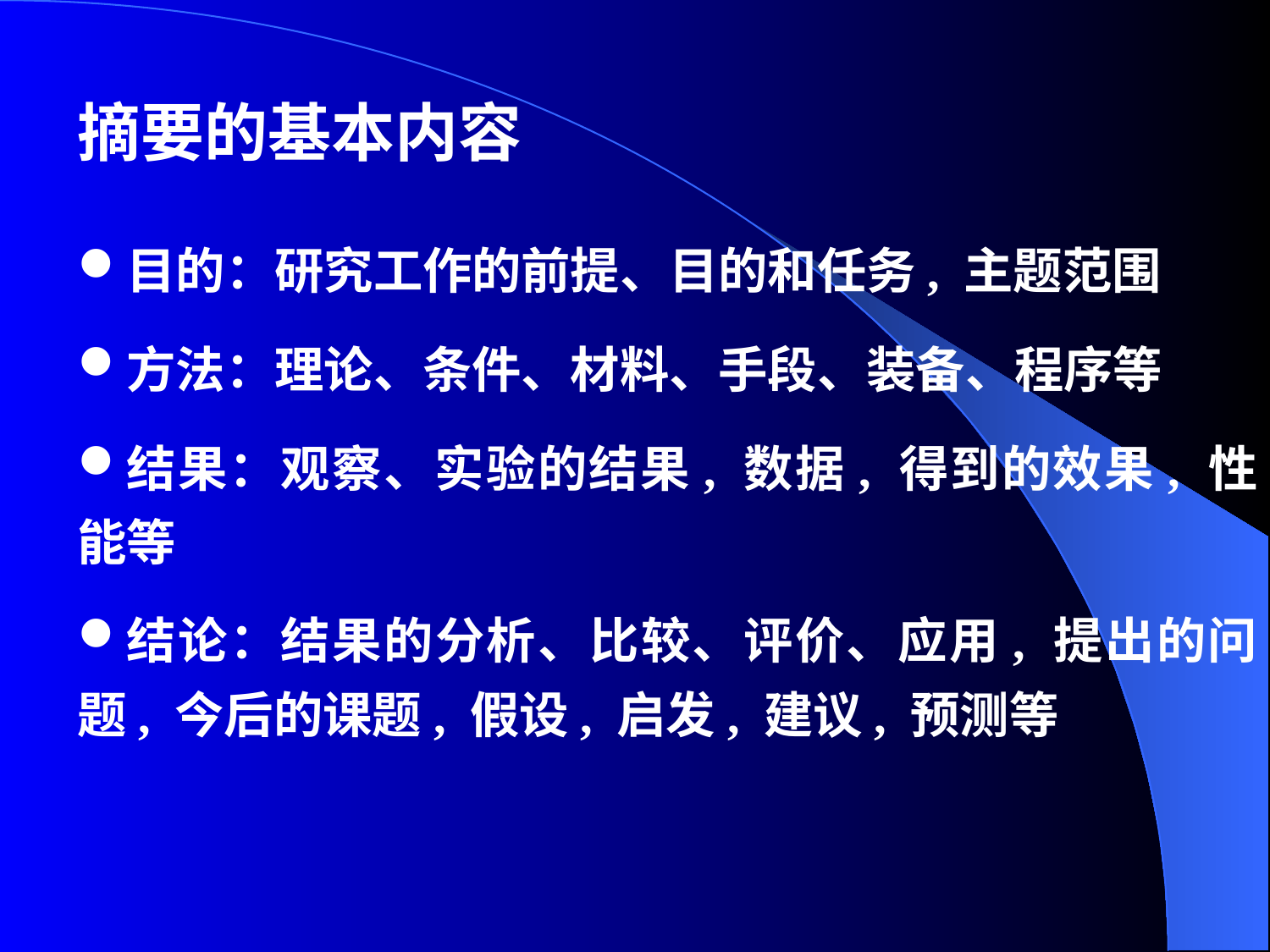

摘要的基本内容
目的：研究工作的前提、目的和任务, 主题范围
方法：理论、条件、材料、手段、装备、程序等
结果：观察、实验的结果, 数据, 得到的效果, 性能等
结论：结果的分析、比较、评价、应用, 提出的问题, 今后的课题, 假设, 启发, 建议, 预测等